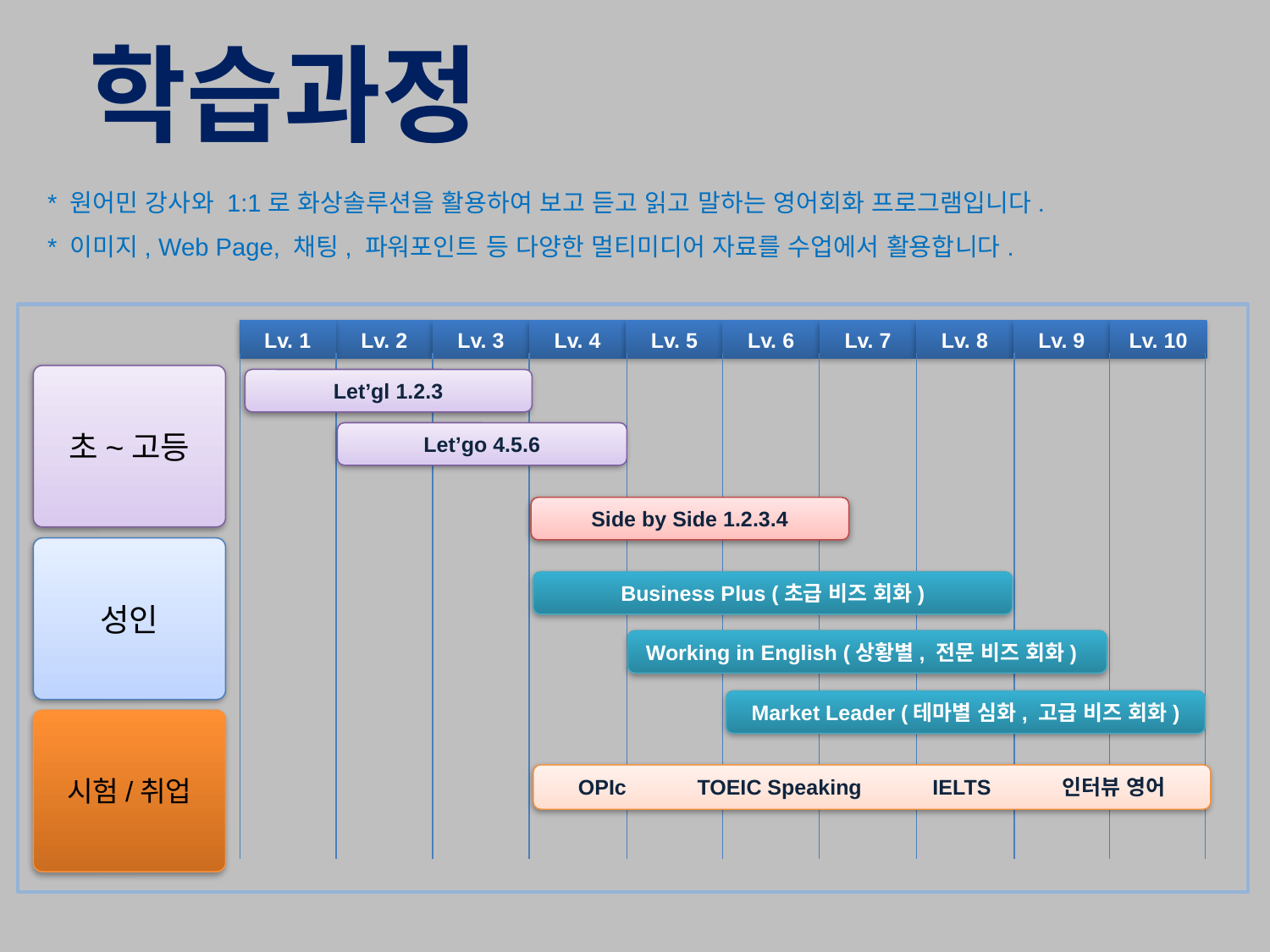

학습과정
* 원어민 강사와 1:1로 화상솔루션을 활용하여 보고 듣고 읽고 말하는 영어회화 프로그램입니다.
* 이미지, Web Page, 채팅, 파워포인트 등 다양한 멀티미디어 자료를 수업에서 활용합니다.

Lv. 2
Lv. 1
Lv. 3
Lv. 4
Lv. 5
Lv. 6
Lv. 7
Lv. 8
Lv. 9
Lv. 10
초~고등
Let’gl 1.2.3
Let’go 4.5.6
Side by Side 1.2.3.4
성인
Business Plus (초급 비즈 회화)
Working in English (상황별, 전문 비즈 회화)
Market Leader (테마별 심화, 고급 비즈 회화)
시험/취업
OPIc            TOEIC Speaking            IELTS           인터뷰 영어